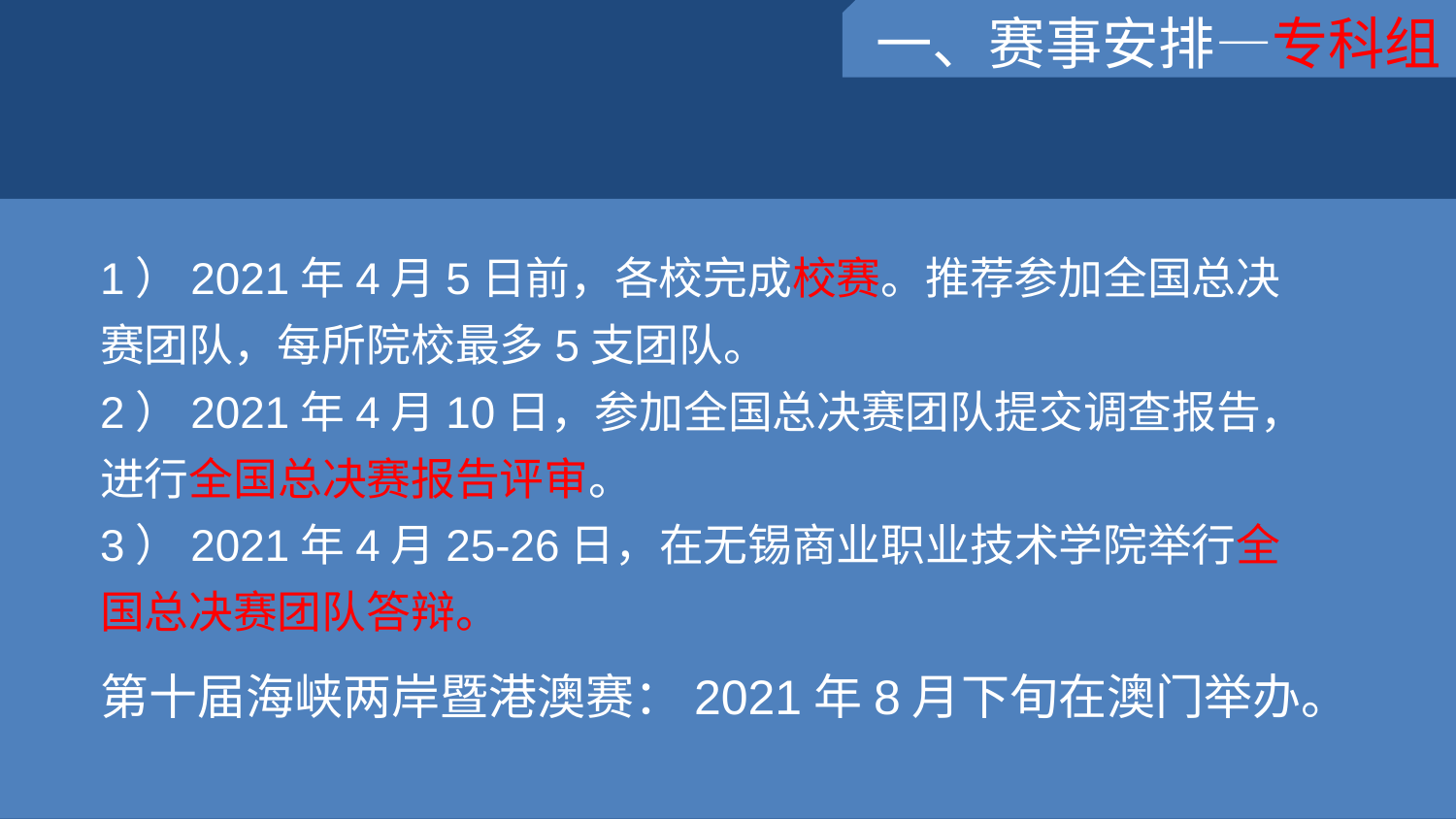

一、赛事安排—专科组

1）2021年4月5日前，各校完成校赛。推荐参加全国总决赛团队，每所院校最多5支团队。
2）2021年4月10日，参加全国总决赛团队提交调查报告，进行全国总决赛报告评审。
3）2021年4月25-26日，在无锡商业职业技术学院举行全国总决赛团队答辩。
第十届海峡两岸暨港澳赛：2021年8月下旬在澳门举办。